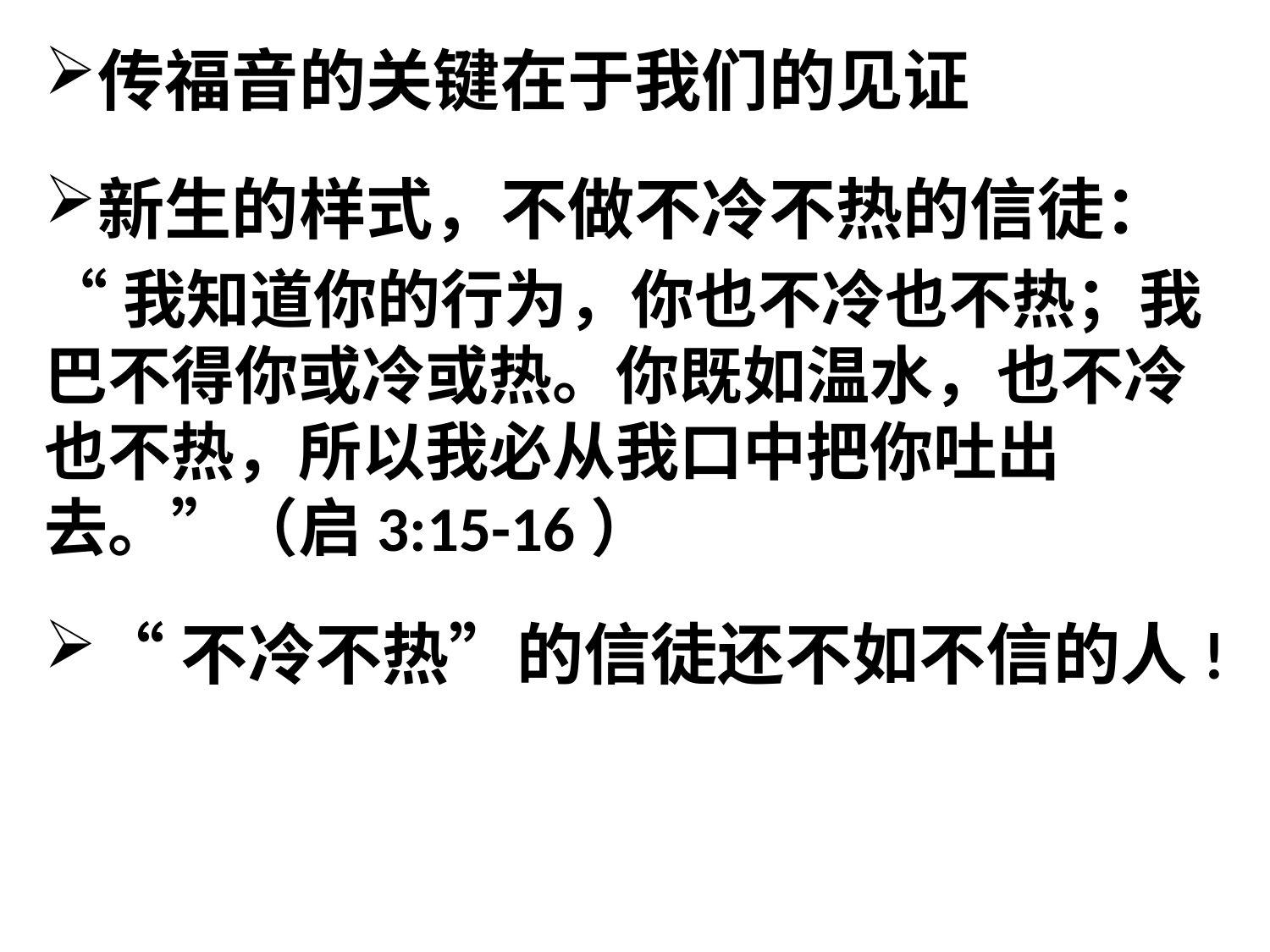

传福音的关键在于我们的见证

新生的样式，不做不冷不热的信徒：
“我知道你的行为，你也不冷也不热；我巴不得你或冷或热。你既如温水，也不冷也不热，所以我必从我口中把你吐出去。”（启3:15-16）

“不冷不热”的信徒还不如不信的人!